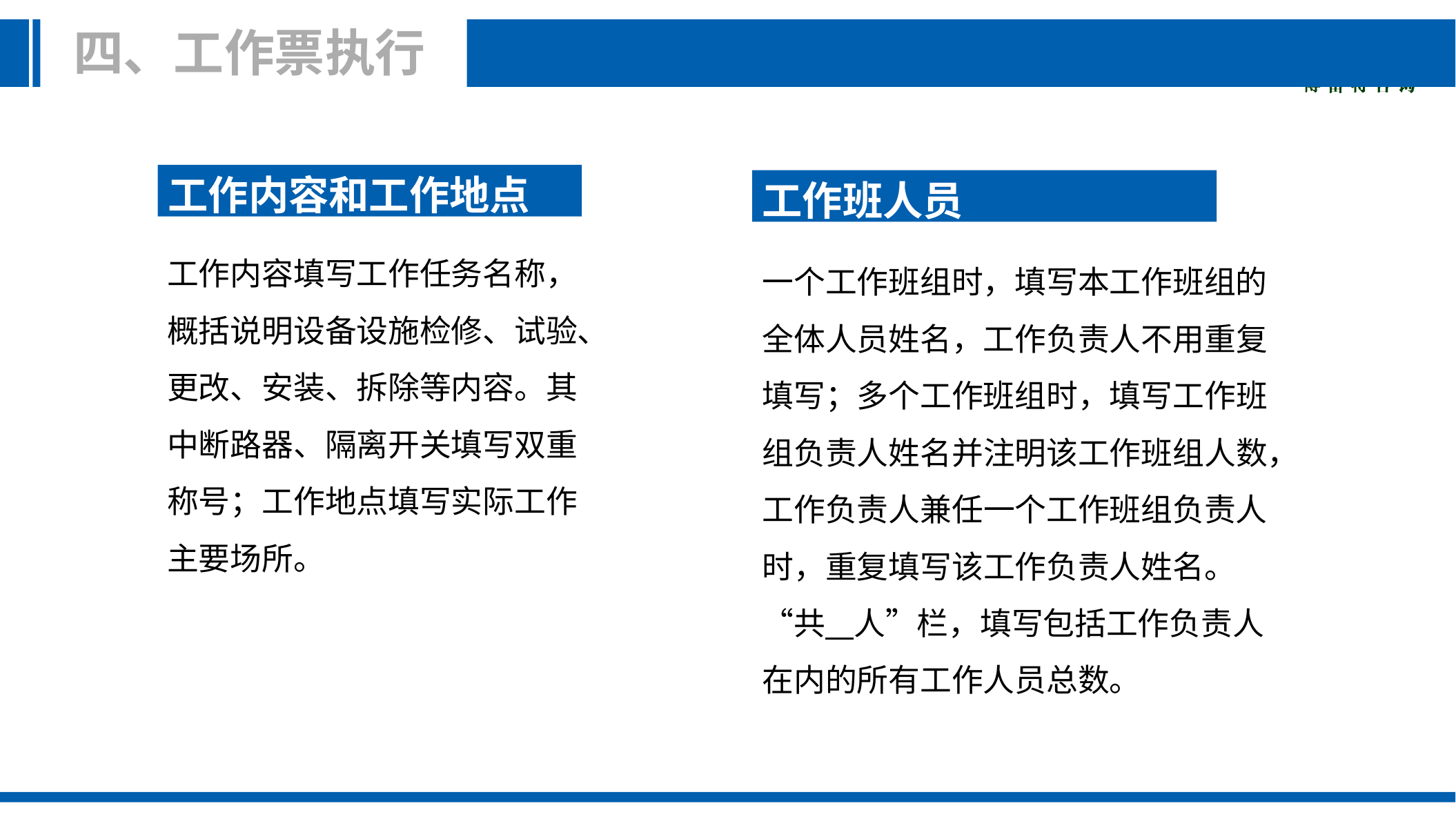

四、工作票执行
工作内容和工作地点
工作班人员
工作内容填写工作任务名称，概括说明设备设施检修、试验、更改、安装、拆除等内容。其中断路器、隔离开关填写双重称号；工作地点填写实际工作主要场所。
一个工作班组时，填写本工作班组的全体人员姓名，工作负责人不用重复填写；多个工作班组时，填写工作班组负责人姓名并注明该工作班组人数，工作负责人兼任一个工作班组负责人时，重复填写该工作负责人姓名。“共    人”栏，填写包括工作负责人在内的所有工作人员总数。